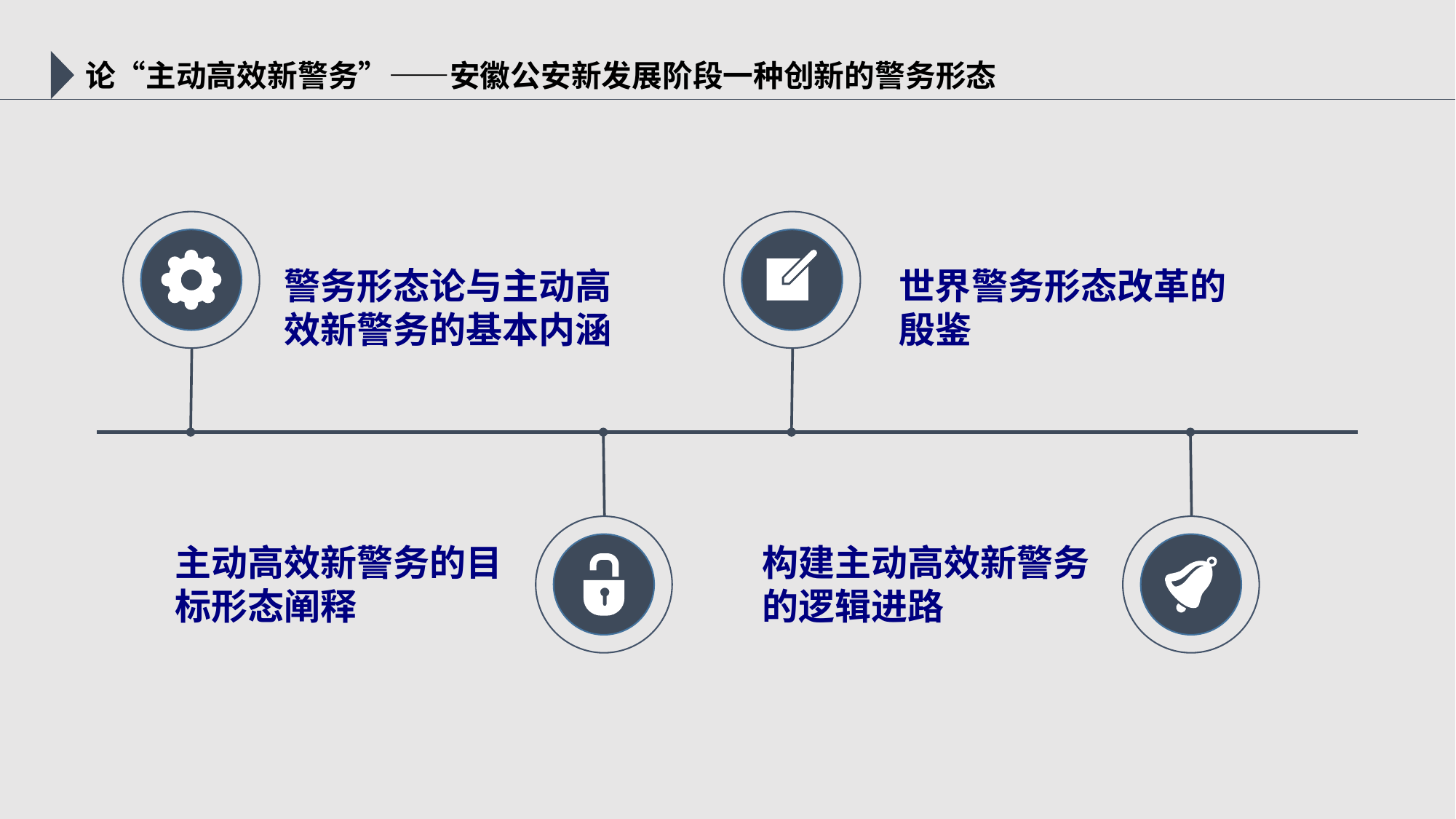

论“主动高效新警务”——安徽公安新发展阶段一种创新的警务形态

警务形态论与主动高效新警务的基本内涵
世界警务形态改革的殷鉴

主动高效新警务的目标形态阐释
构建主动高效新警务的逻辑进路